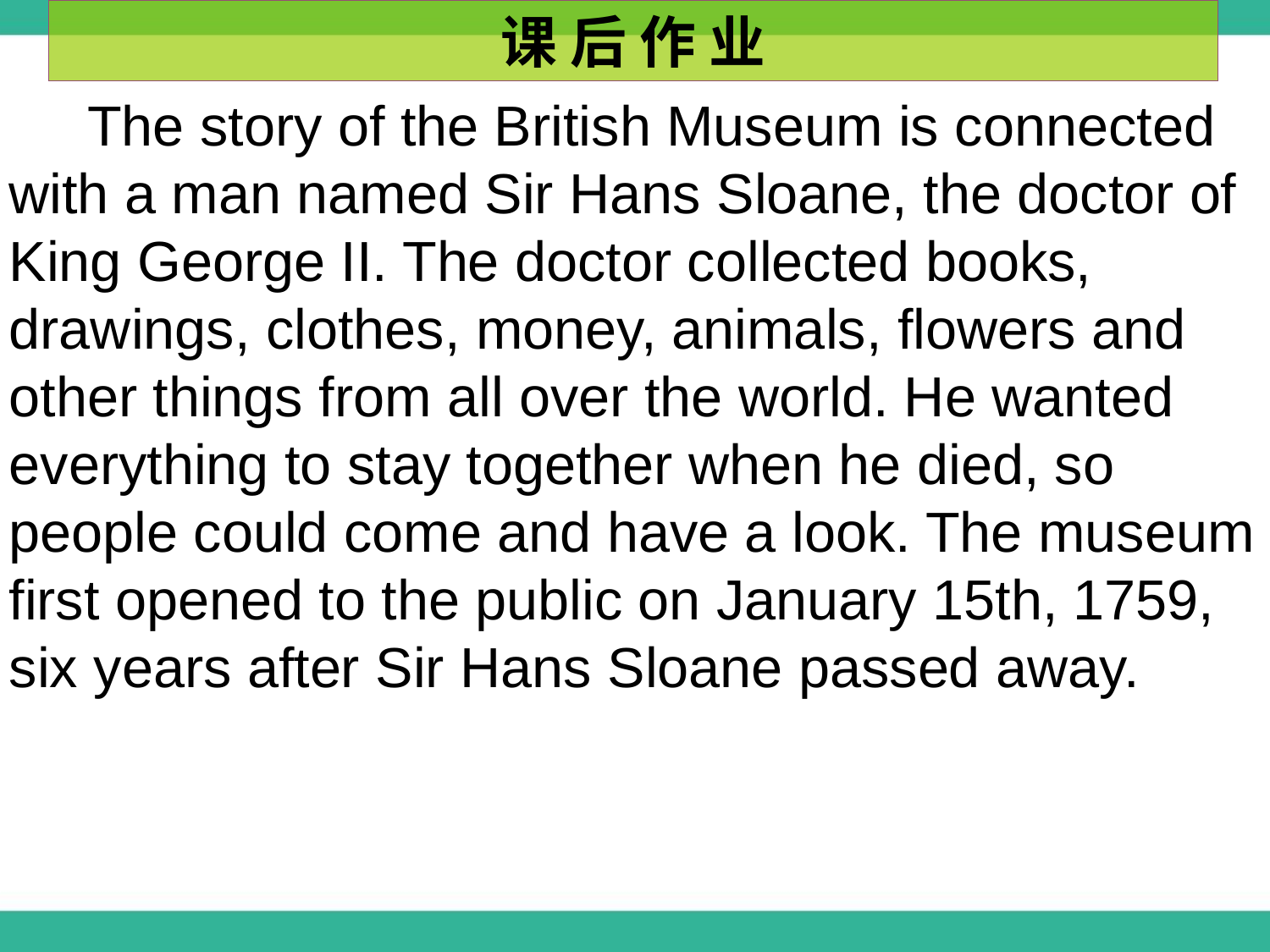

课 后 作 业
     The story of the British Museum is connected with a man named Sir Hans Sloane, the doctor of King George II. The doctor collected books, drawings, clothes, money, animals, flowers and other things from all over the world. He wanted everything to stay together when he died, so people could come and have a look. The museum first opened to the public on January 15th, 1759, six years after Sir Hans Sloane passed away.